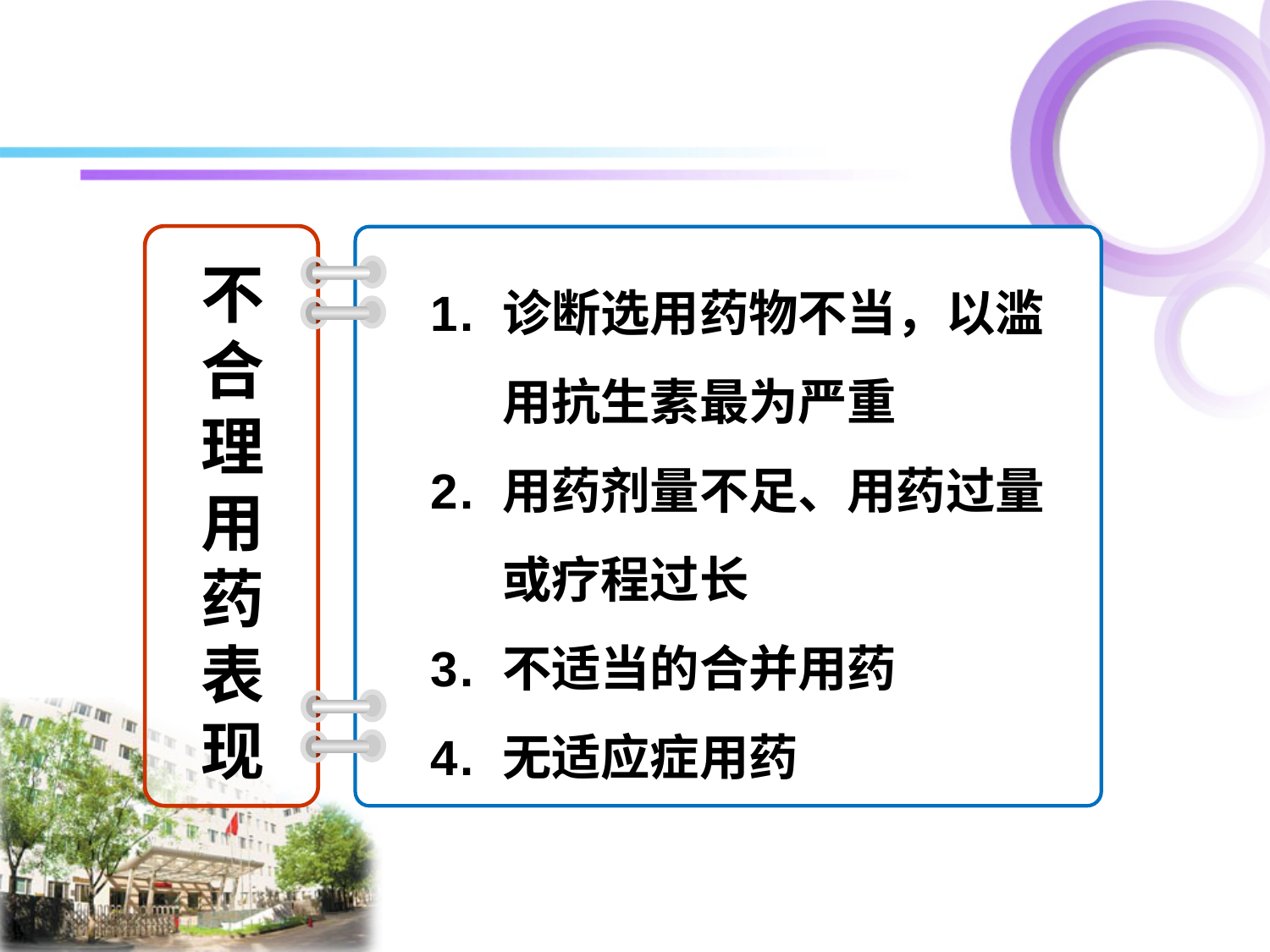

诊断选用药物不当，以滥用抗生素最为严重
用药剂量不足、用药过量或疗程过长
不适当的合并用药
无适应症用药
不合理用药表现